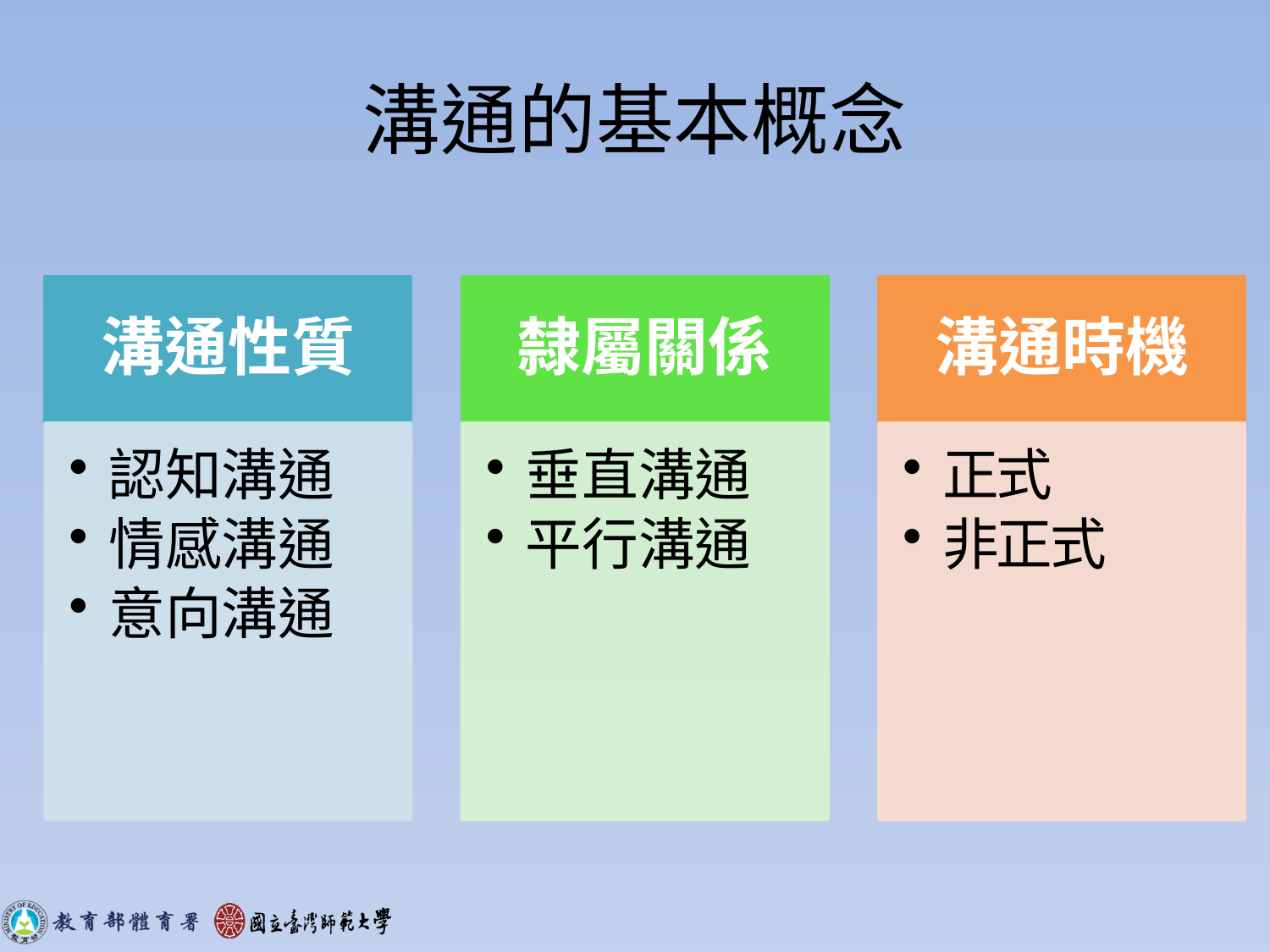

# 溝通的基本概念
溝通性質
認知溝通
情感溝通
意向溝通
隸屬關係
垂直溝通
平行溝通
溝通時機
正式
非正式